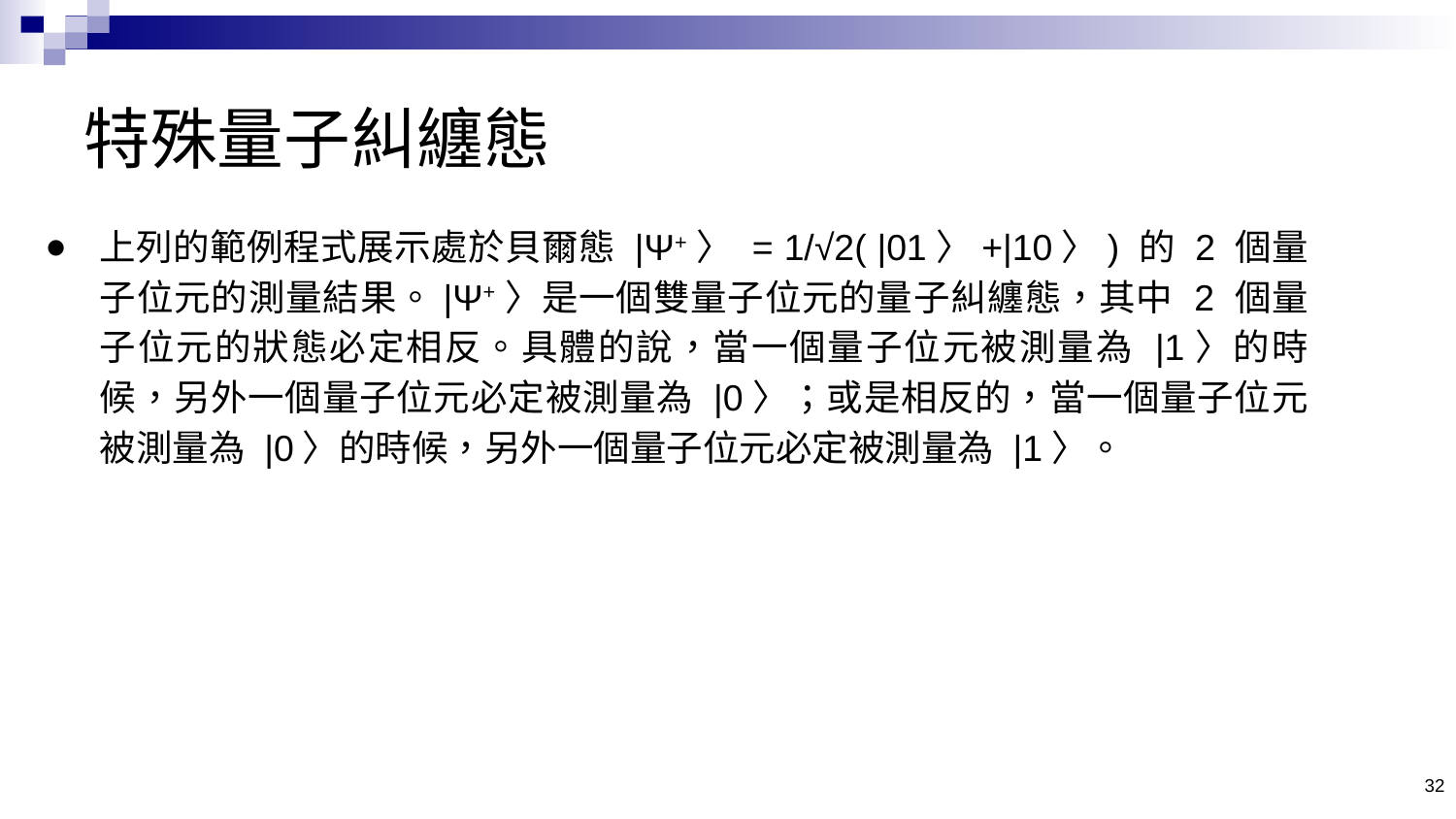

# 特殊量子糾纏態
上列的範例程式展示處於貝爾態 |Ψ+〉 = 1/√2( |01〉+|10〉) 的 2 個量子位元的測量結果。|Ψ+〉是一個雙量子位元的量子糾纏態，其中 2 個量子位元的狀態必定相反。具體的說，當一個量子位元被測量為 |1〉的時候，另外一個量子位元必定被測量為 |0〉；或是相反的，當一個量子位元被測量為 |0〉的時候，另外一個量子位元必定被測量為 |1〉。
32